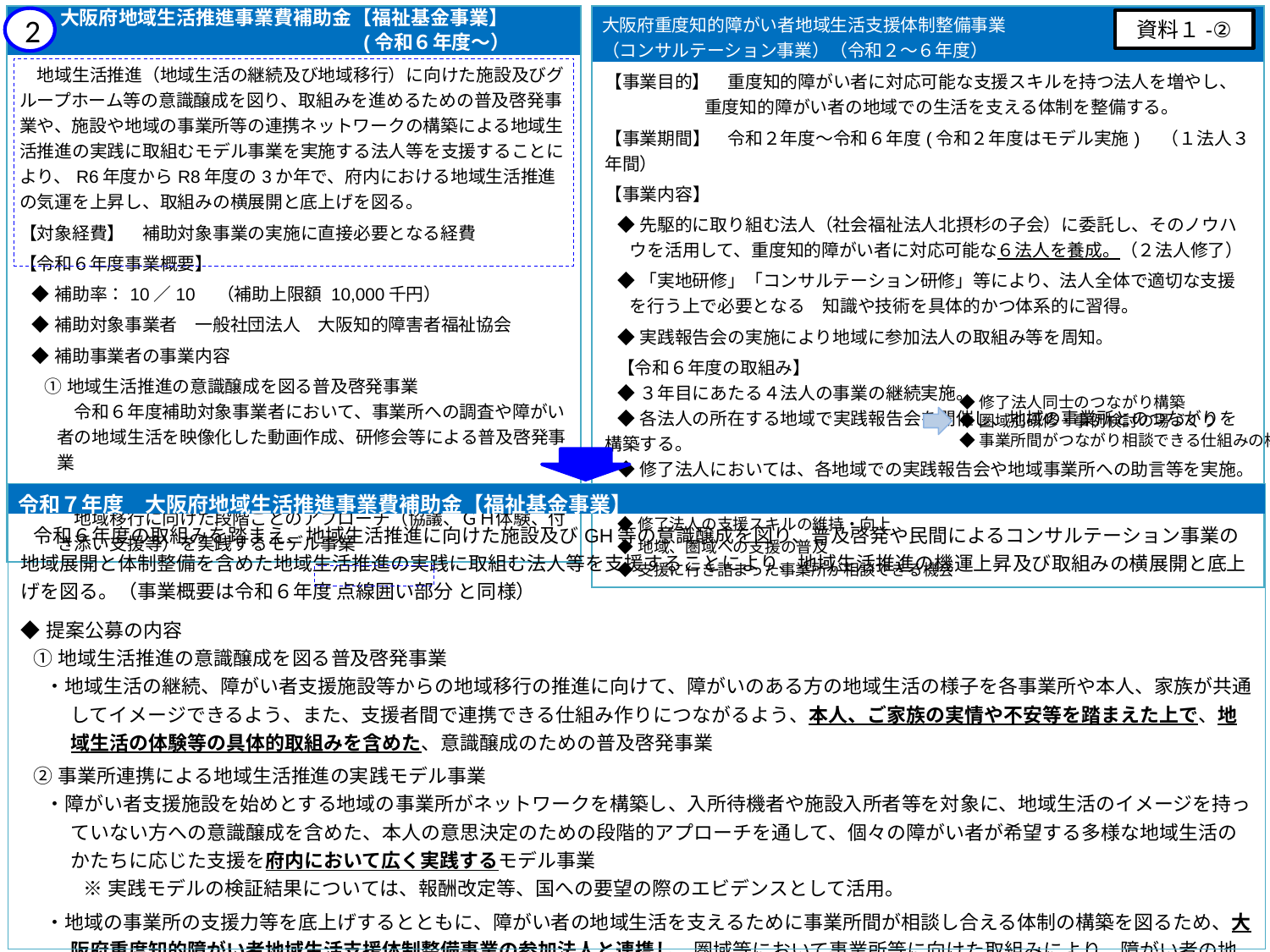

| 大阪府地域生活推進事業費補助金【福祉基金事業】 (令和６年度～） |
| --- |
| 地域生活推進（地域生活の継続及び地域移行）に向けた施設及びグループホーム等の意識醸成を図り、取組みを進めるための普及啓発事業や、施設や地域の事業所等の連携ネットワークの構築による地域生活推進の実践に取組むモデル事業を実施する法人等を支援することにより、R6年度からR8年度の3か年で、府内における地域生活推進の気運を上昇し、取組みの横展開と底上げを図る。 【対象経費】　補助対象事業の実施に直接必要となる経費 【令和６年度事業概要】 ◆補助率：10／10　（補助上限額 10,000千円）　　　　 ◆補助対象事業者　一般社団法人　大阪知的障害者福祉協会 ◆補助事業者の事業内容 ①地域生活推進の意識醸成を図る普及啓発事業 　令和６年度補助対象事業者において、事業所への調査や障がい者の地域生活を映像化した動画作成、研修会等による普及啓発事業 ②事業所連携による地域生活推進の実践モデル事業 　地域移行に向けた段階ごとのアプローチ（協議、ＧＨ体験、付き添い支援等）を実践するモデル事業 |
| 大阪府重度知的障がい者地域生活支援体制整備事業 （コンサルテーション事業）（令和２～６年度） |
| --- |
| 【事業目的】　重度知的障がい者に対応可能な支援スキルを持つ法人を増やし、重度知的障がい者の地域での生活を支える体制を整備する。 【事業期間】　令和２年度～令和６年度(令和２年度はモデル実施)　（１法人３年間） 【事業内容】 ◆先駆的に取り組む法人（社会福祉法人北摂杉の子会）に委託し、そのノウハウを活用して、重度知的障がい者に対応可能な６法人を養成。（２法人修了） ◆「実地研修」「コンサルテーション研修」等により、法人全体で適切な支援を行う上で必要となる　知識や技術を具体的かつ体系的に習得。 ◆実践報告会の実施により地域に参加法人の取組み等を周知。 【令和６年度の取組み】　 ◆３年目にあたる４法人の事業の継続実施。 ◆各法人の所在する地域で実践報告会を開催し、地域の事業所とのつながりを構築する。 ◆修了法人においては、各地域での実践報告会や地域事業所への助言等を実施。 【課題】 ◆修了法人の支援スキルの維持・向上 ◆地域、圏域への支援の普及 ◆支援に行き詰まった事業所が相談できる機会 |
2
資料１-②

◆修了法人同士のつながり構築
◆圏域別研修・事例検討の場づくり
◆事業所間がつながり相談できる仕組みの構築

| 令和７年度　大阪府地域生活推進事業費補助金【福祉基金事業】 |
| --- |
| 令和６年度の取組みを踏まえ、地域生活推進に向けた施設及びGH等の意識醸成を図り、普及啓発や民間によるコンサルテーション事業の地域展開と体制整備を含めた地域生活推進の実践に取組む法人等を支援することにより、地域生活推進の機運上昇及び取組みの横展開と底上げを図る。（事業概要は令和６年度 点線囲い部分 と同様） ◆提案公募の内容 ①地域生活推進の意識醸成を図る普及啓発事業 ・地域生活の継続、障がい者支援施設等からの地域移行の推進に向けて、障がいのある方の地域生活の様子を各事業所や本人、家族が共通してイメージできるよう、また、支援者間で連携できる仕組み作りにつながるよう、本人、ご家族の実情や不安等を踏まえた上で、地域生活の体験等の具体的取組みを含めた、意識醸成のための普及啓発事業 ②事業所連携による地域生活推進の実践モデル事業 ・障がい者支援施設を始めとする地域の事業所がネットワークを構築し、入所待機者や施設入所者等を対象に、地域生活のイメージを持っていない方への意識醸成を含めた、本人の意思決定のための段階的アプローチを通して、個々の障がい者が希望する多様な地域生活のかたちに応じた支援を府内において広く実践するモデル事業 ※実践モデルの検証結果については、報酬改定等、国への要望の際のエビデンスとして活用。 ・地域の事業所の支援力等を底上げするとともに、障がい者の地域生活を支えるために事業所間が相談し合える体制の構築を図るため、大阪府重度知的障がい者地域生活支援体制整備事業の参加法人と連携し、圏域等において事業所等に向けた取組みにより、障がい者の地域生活推進にあたり必要となる事業所の知識及び技術を向上し、事業所間が連携して障がい者の地域生活を支える体制構築をはかる連携強化事業。 |